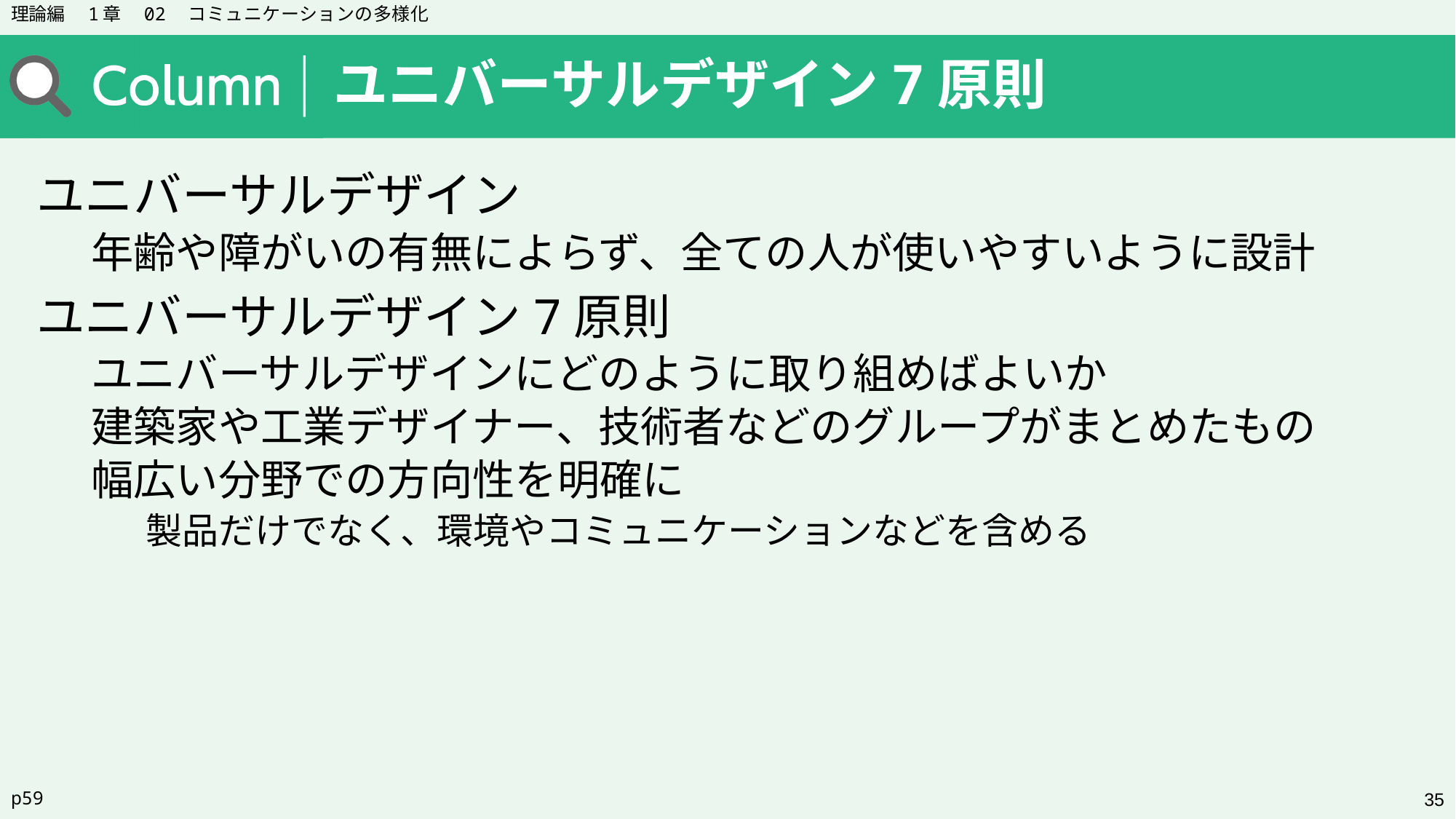

理論編　1章　02　コミュニケーションの多様化

ユニバーサルデザイン7原則
ユニバーサルデザイン
年齢や障がいの有無によらず、全ての人が使いやすいように設計
ユニバーサルデザイン7原則
ユニバーサルデザインにどのように取り組めばよいか
建築家や工業デザイナー、技術者などのグループがまとめたもの
幅広い分野での方向性を明確に
製品だけでなく、環境やコミュニケーションなどを含める

p59
35